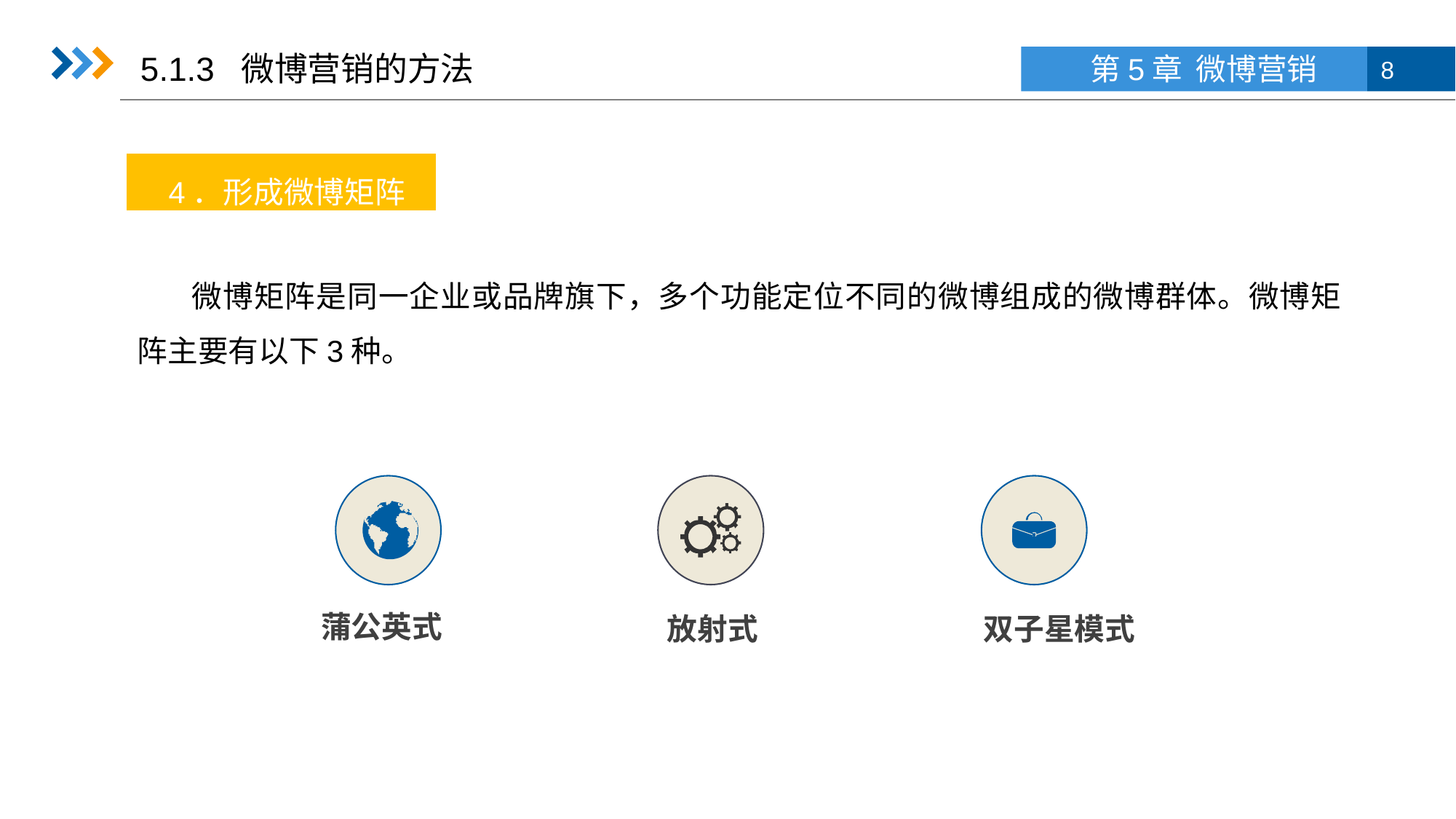

5.1.3  微博营销的方法
4．形成微博矩阵
微博矩阵是同一企业或品牌旗下，多个功能定位不同的微博组成的微博群体。微博矩阵主要有以下3种。

蒲公英式
放射式
 双子星模式